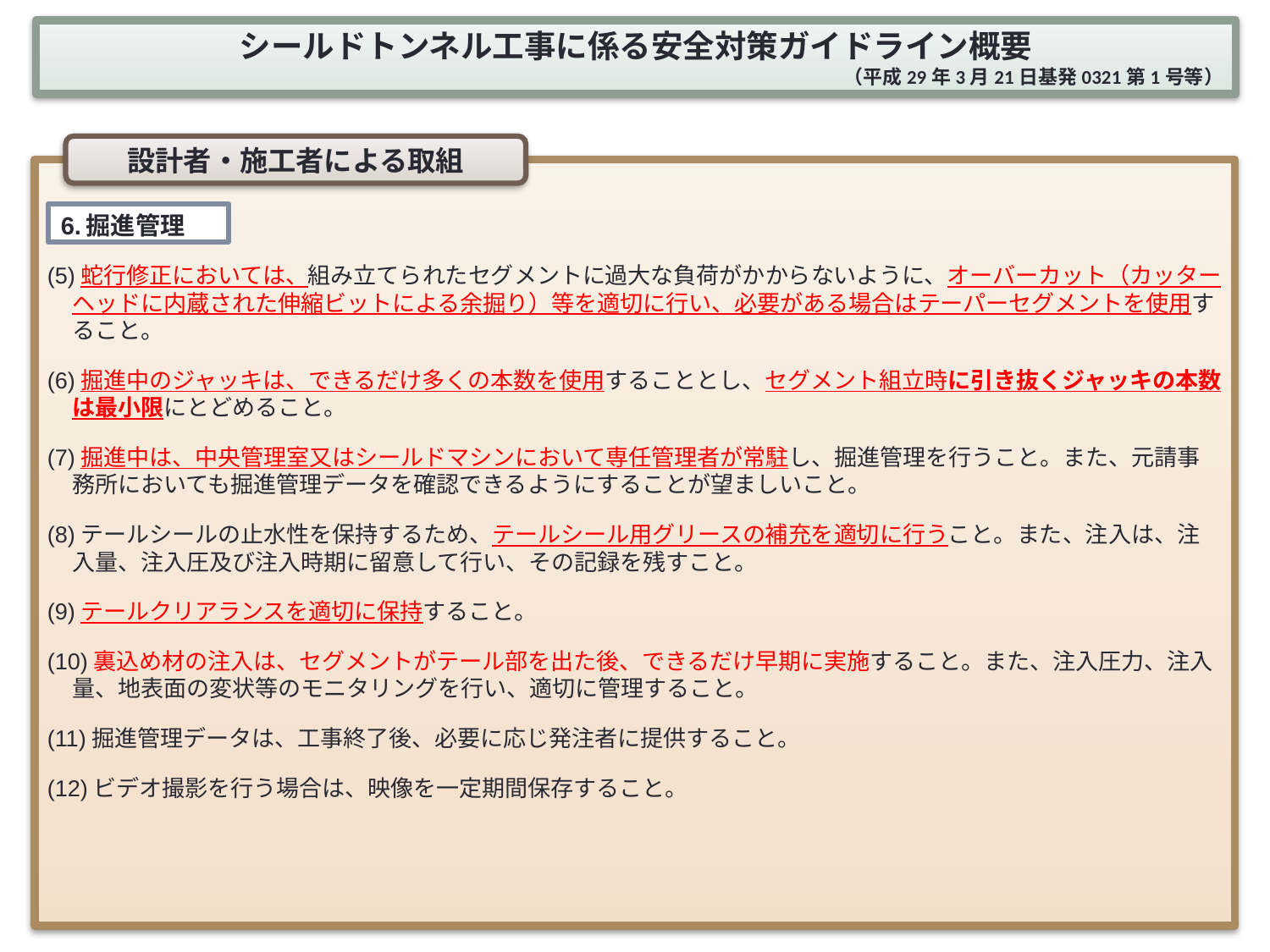

シールドトンネル工事に係る安全対策ガイドライン概要
（平成29年3月21日基発0321第1号等）
設計者・施工者による取組

(5)蛇行修正においては、組み立てられたセグメントに過大な負荷がかからないように、オーバーカット（カッターヘッドに内蔵された伸縮ビットによる余掘り）等を適切に行い、必要がある場合はテーパーセグメントを使用すること。

(6)掘進中のジャッキは、できるだけ多くの本数を使用することとし、セグメント組立時に引き抜くジャッキの本数は最小限にとどめること。

(7)掘進中は、中央管理室又はシールドマシンにおいて専任管理者が常駐し、掘進管理を行うこと。また、元請事務所においても掘進管理データを確認できるようにすることが望ましいこと。

(8)テールシールの止水性を保持するため、テールシール用グリースの補充を適切に行うこと。また、注入は、注入量、注入圧及び注入時期に留意して行い、その記録を残すこと。

(9)テールクリアランスを適切に保持すること。

(10)裏込め材の注入は、セグメントがテール部を出た後、できるだけ早期に実施すること。また、注入圧力、注入量、地表面の変状等のモニタリングを行い、適切に管理すること。

(11)掘進管理データは、工事終了後、必要に応じ発注者に提供すること。

(12)ビデオ撮影を行う場合は、映像を一定期間保存すること。
6.	掘進管理
5
2.シールドマシン